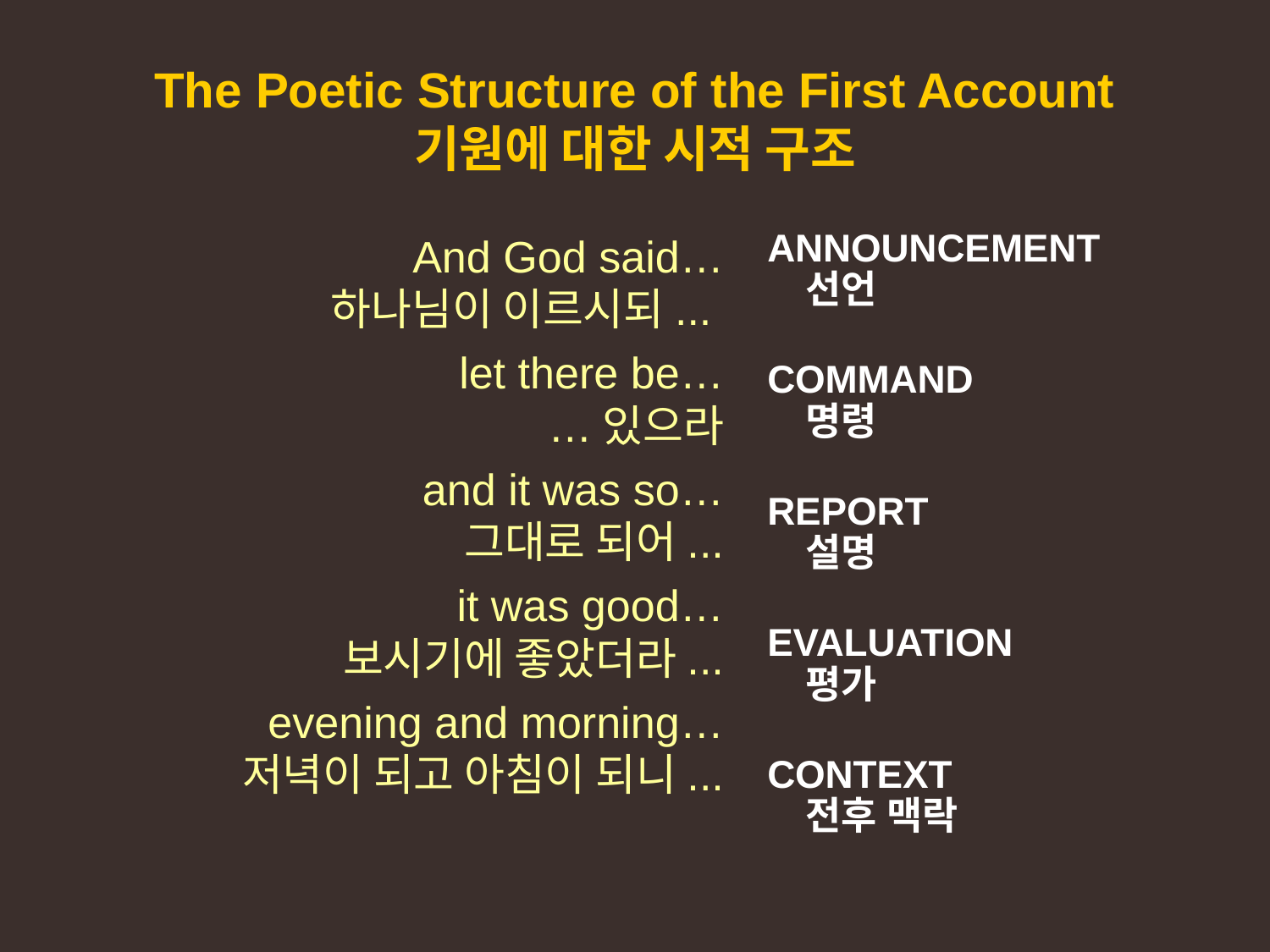

The Poetic Structure of the First Account
기원에 대한 시적 구조
	And God said…
하나님이 이르시되...
	let there be…
…있으라
	and it was so…
그대로 되어...
	it was good…
보시기에 좋았더라...
	evening and morning…
저녁이 되고 아침이 되니...
ANNOUNCEMENT
선언

COMMAND
명령

REPORT
설명

EVALUATION
평가

CONTEXT
전후 맥락